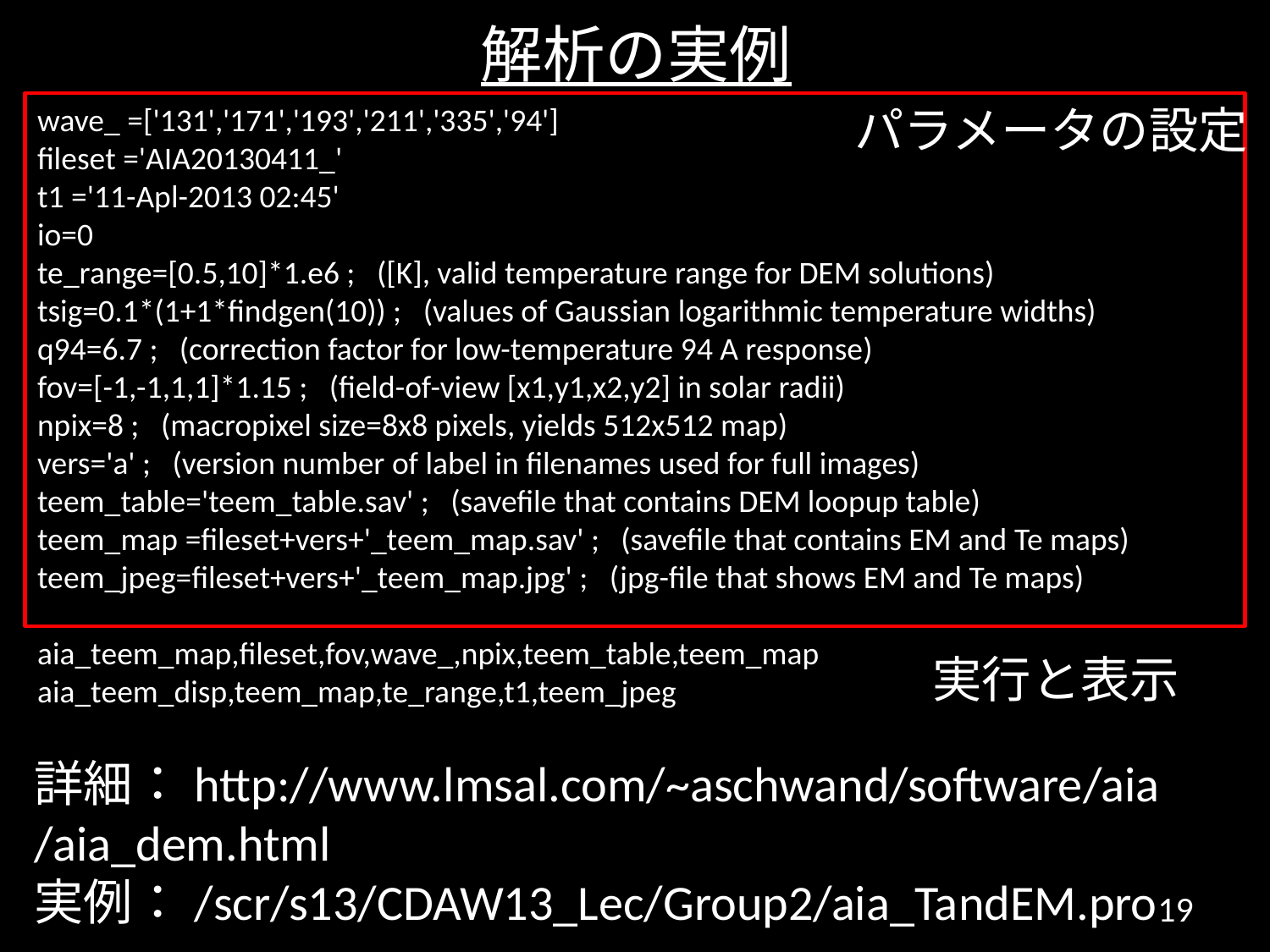

# 解析の実例
wave_ =['131','171','193','211','335','94']
fileset ='AIA20130411_'
t1 ='11-Apl-2013 02:45'
io=0
te_range=[0.5,10]*1.e6 ;   ([K], valid temperature range for DEM solutions)
tsig=0.1*(1+1*findgen(10)) ;   (values of Gaussian logarithmic temperature widths)
q94=6.7 ;   (correction factor for low-temperature 94 A response)
fov=[-1,-1,1,1]*1.15 ;   (field-of-view [x1,y1,x2,y2] in solar radii)
npix=8 ;   (macropixel size=8x8 pixels, yields 512x512 map)
vers='a' ;   (version number of label in filenames used for full images)
teem_table='teem_table.sav' ;   (savefile that contains DEM loopup table)
teem_map =fileset+vers+'_teem_map.sav' ;   (savefile that contains EM and Te maps)
teem_jpeg=fileset+vers+'_teem_map.jpg' ;   (jpg-file that shows EM and Te maps)

aia_teem_map,fileset,fov,wave_,npix,teem_table,teem_map
aia_teem_disp,teem_map,te_range,t1,teem_jpeg

パラメータの設定
実行と表示
詳細：http://www.lmsal.com/~aschwand/software/aia
/aia_dem.html
実例：/scr/s13/CDAW13_Lec/Group2/aia_TandEM.pro
19